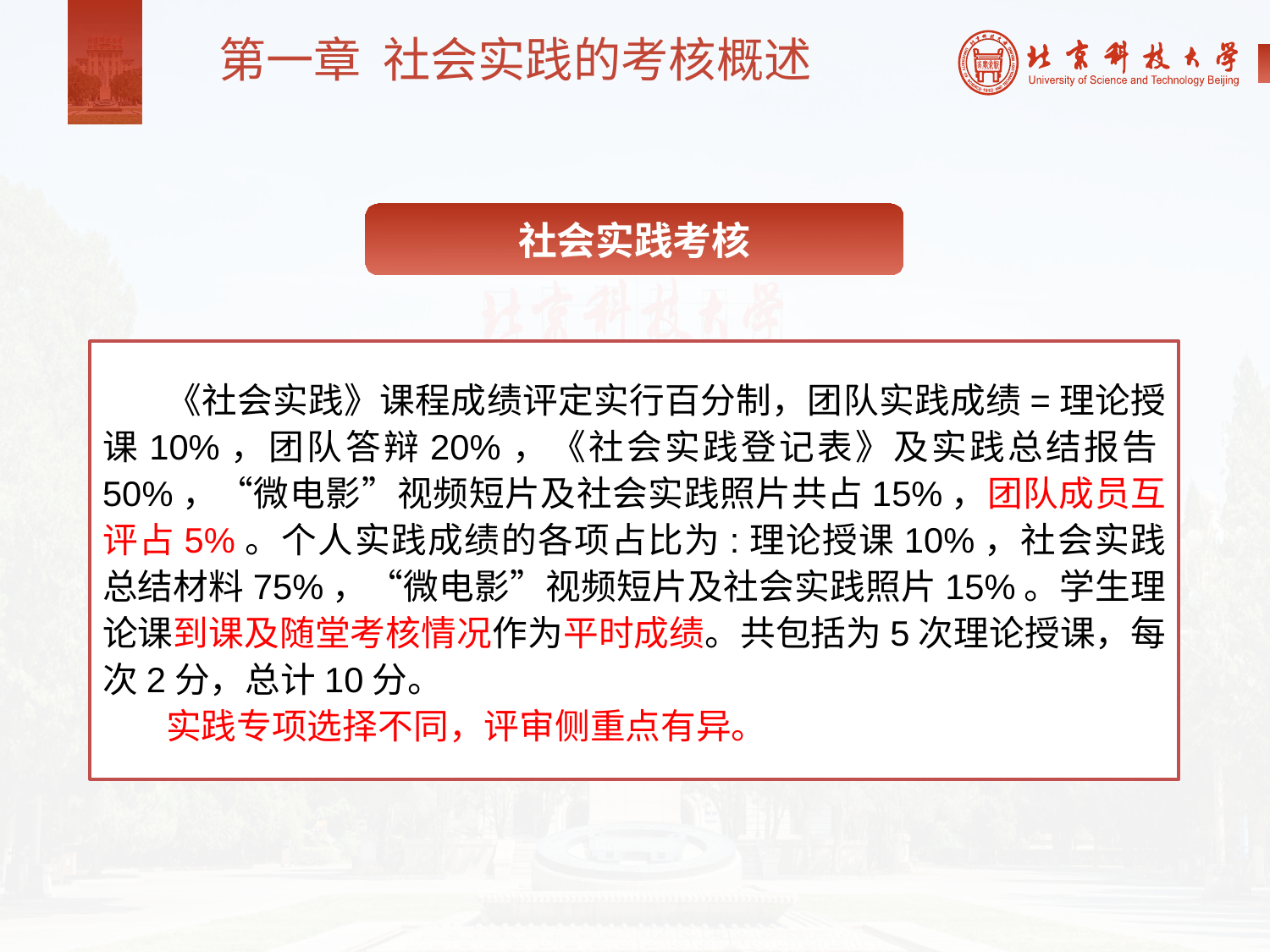

第一章  社会实践的考核概述

社会实践考核

《社会实践》课程成绩评定实行百分制，团队实践成绩=理论授课10%，团队答辩20%，《社会实践登记表》及实践总结报告50%，“微电影”视频短片及社会实践照片共占15%，团队成员互评占5%。个人实践成绩的各项占比为:理论授课10%，社会实践总结材料75%，“微电影”视频短片及社会实践照片15%。学生理论课到课及随堂考核情况作为平时成绩。共包括为5次理论授课，每次2分，总计10分。
实践专项选择不同，评审侧重点有异。